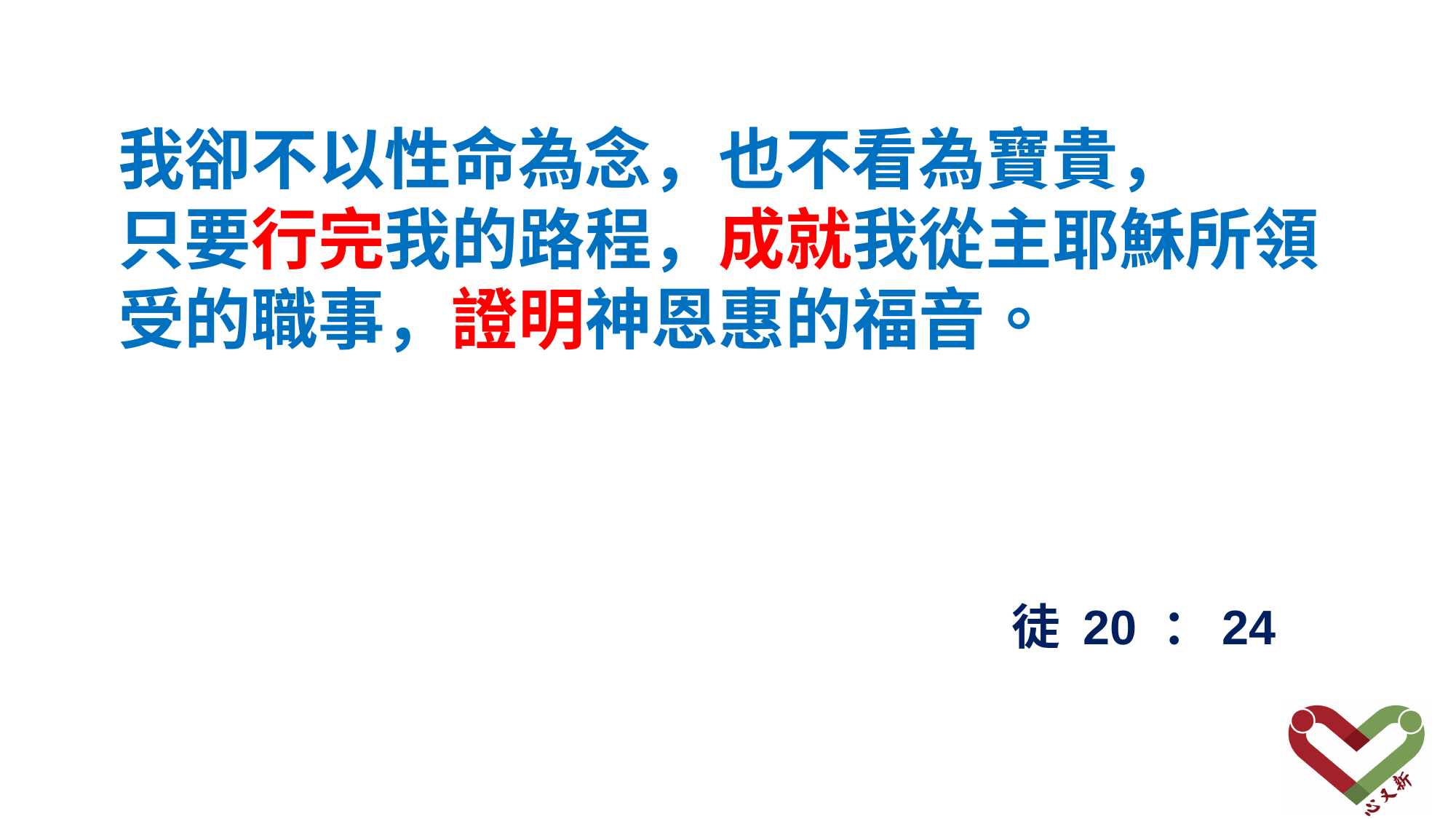

我卻不以性命為念，也不看為寶貴，
只要行完我的路程，成就我從主耶穌所領受的職事，證明神恩惠的福音。
徒 20 ：24